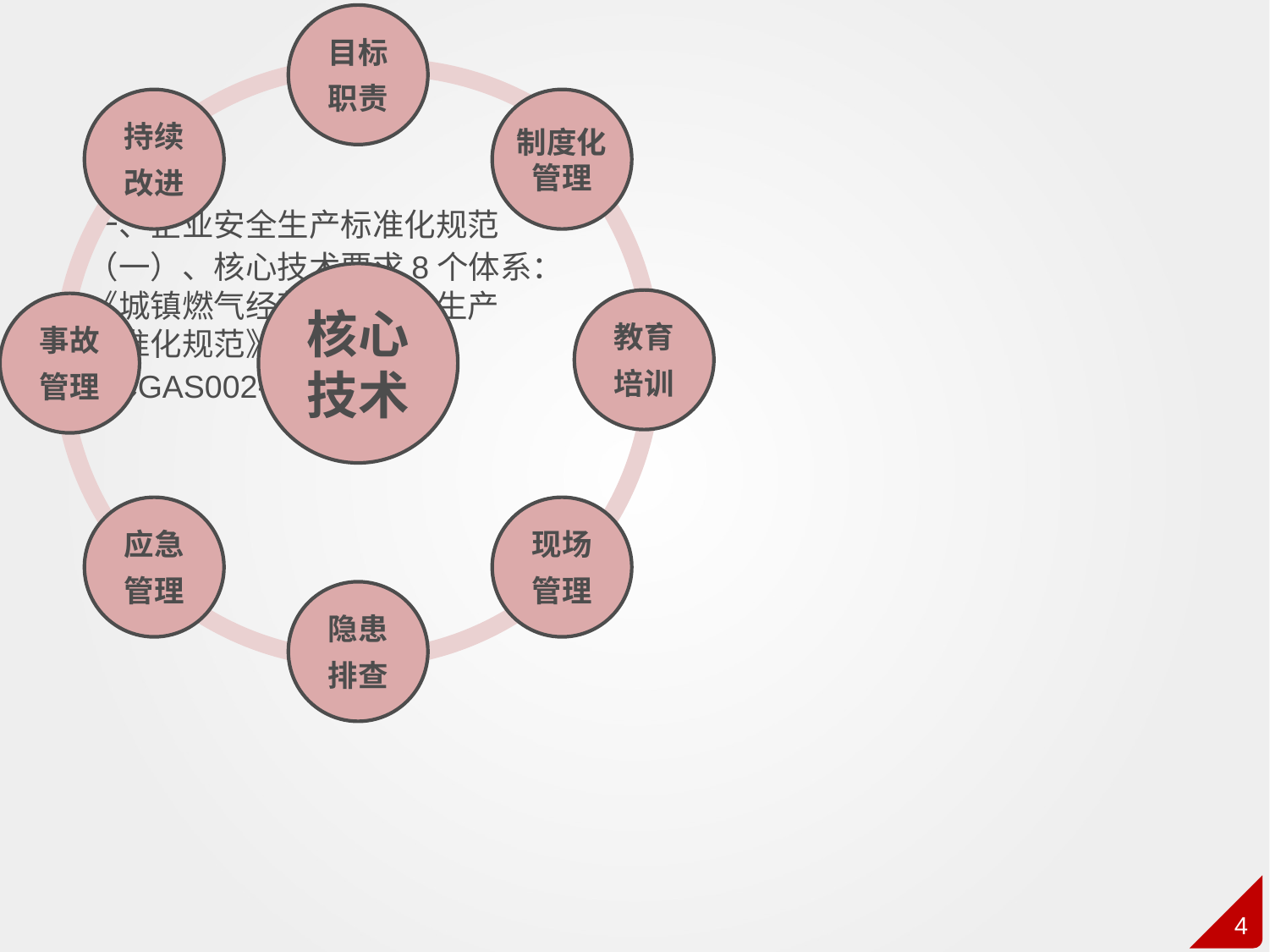

核心技术
目标
职责
制度化管理
教育
培训
现场
管理
隐患
排查
应急
管理
事故
管理
持续
改进
一、企业安全生产标准化规范
（一）、核心技术要求8个体系：
《城镇燃气经营企业安全生产
标准化规范》
T/CGAS002-2017